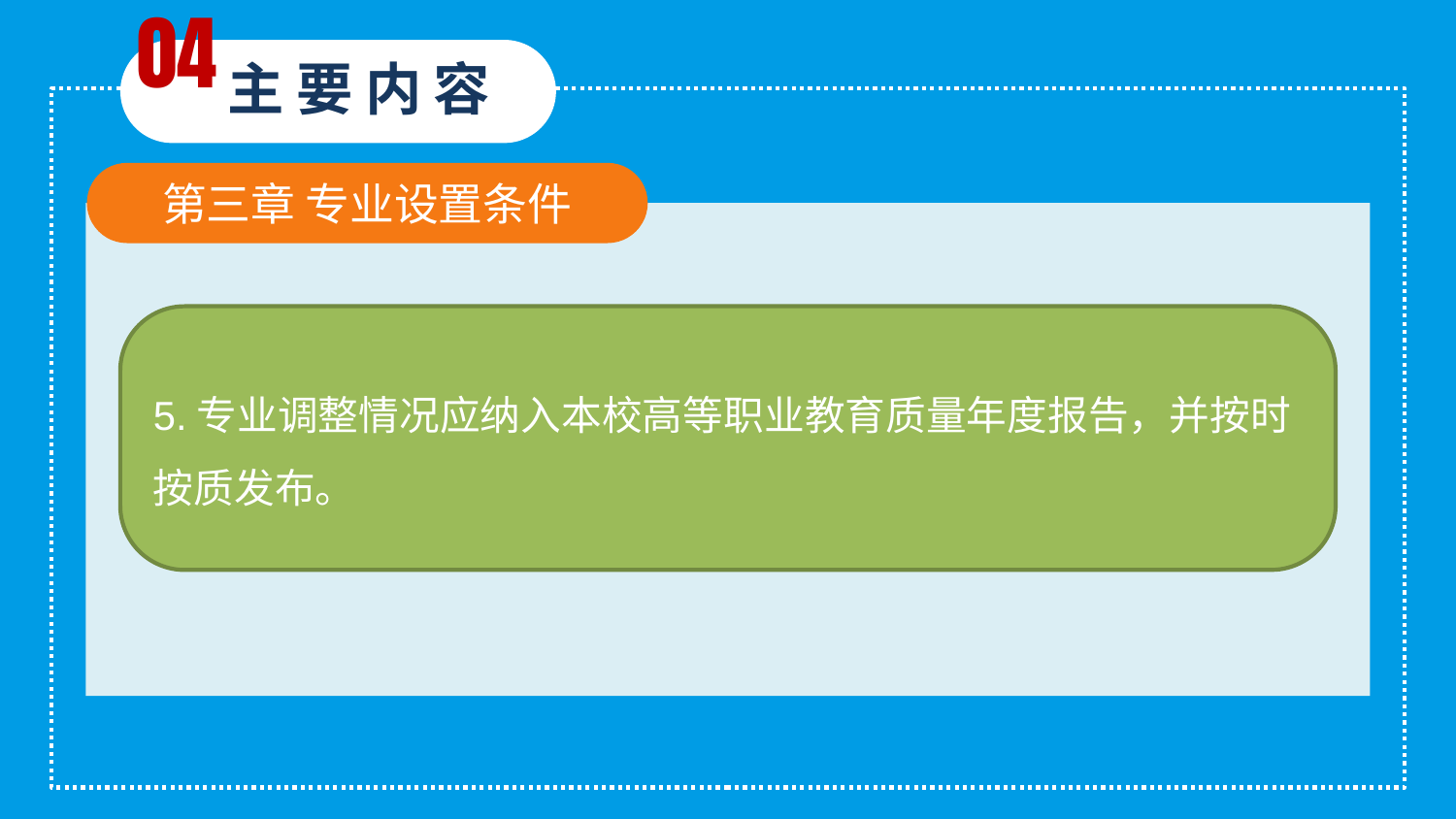

04

主要内容

第三章 专业设置条件

5.专业调整情况应纳入本校高等职业教育质量年度报告，并按时按质发布。